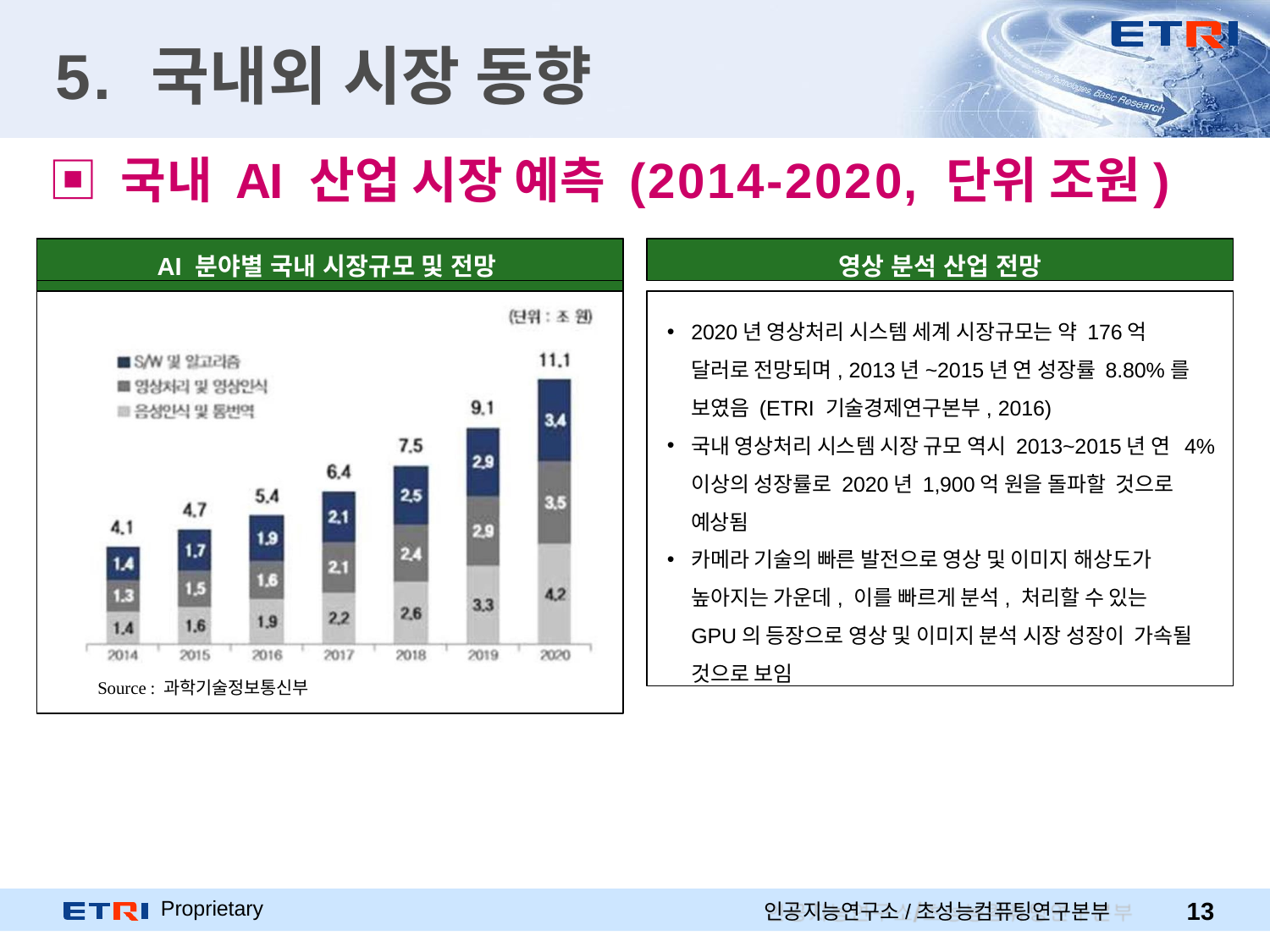

# 5. 국내외 시장 동향
▣ 국내 AI 산업 시장 예측 (2014-2020, 단위 조원)

AI 분야별 국내 시장규모 및 전망
영상 분석 산업 전망

2020년 영상처리 시스템 세계 시장규모는 약 176억  달러로 전망되며, 2013년~2015년 연 성장률 8.80%를  보였음 (ETRI 기술경제연구본부, 2016)
국내 영상처리 시스템 시장 규모 역시 2013~2015년 연  4% 이상의 성장률로 2020년 1,900억 원을 돌파할  것으로 예상됨
카메라 기술의 빠른 발전으로 영상 및 이미지 해상도가  높아지는 가운데, 이를 빠르게 분석, 처리할 수 있는  GPU의 등장으로 영상 및 이미지 분석 시장 성장이  가속될 것으로 보임

Source : 과학기술정보통신부

Proprietary
13
인공지능연구소/초성능컴퓨팅연구본부